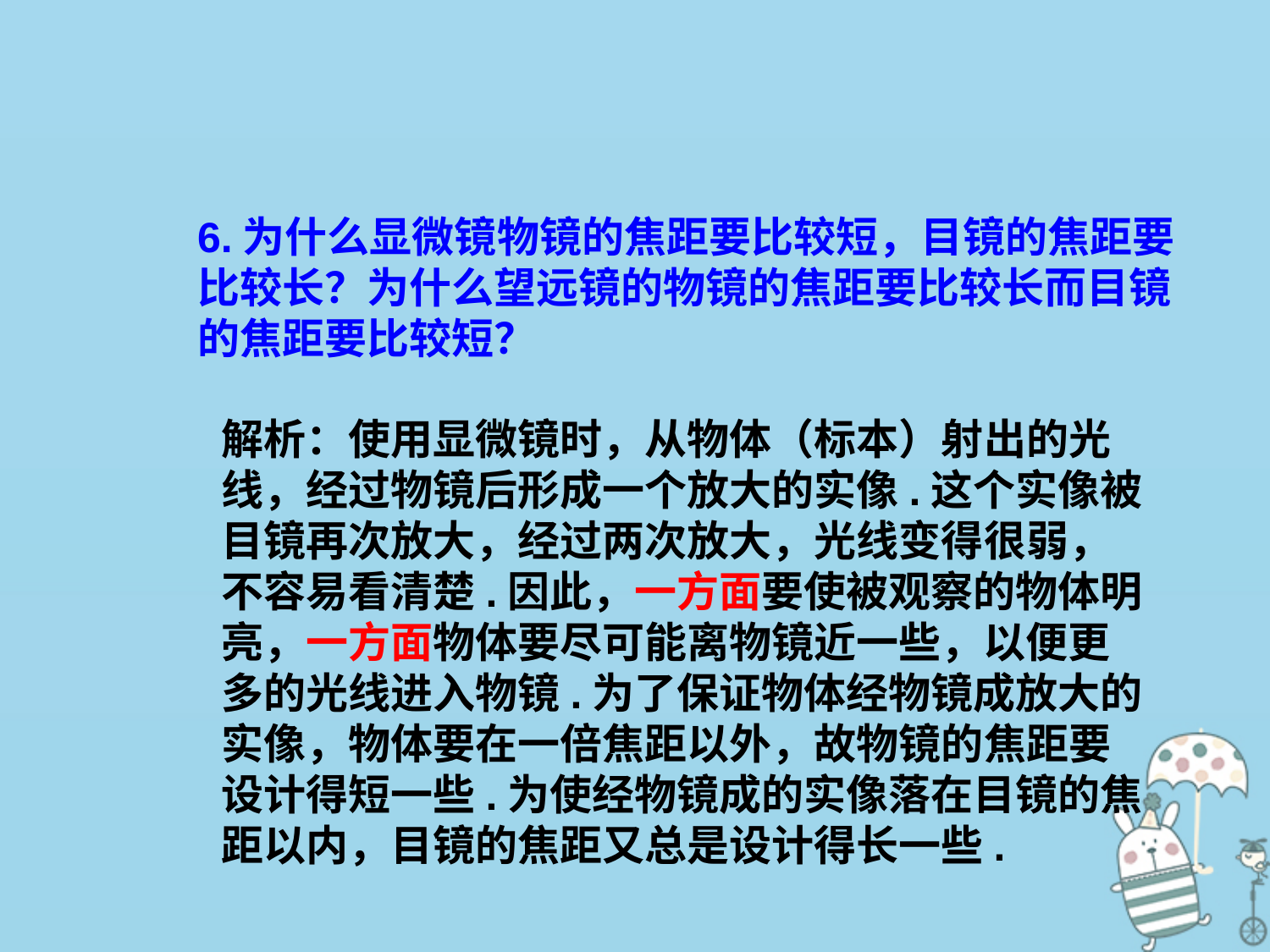

6.为什么显微镜物镜的焦距要比较短，目镜的焦距要比较长？为什么望远镜的物镜的焦距要比较长而目镜的焦距要比较短？
解析：使用显微镜时，从物体（标本）射出的光线，经过物镜后形成一个放大的实像.这个实像被目镜再次放大，经过两次放大，光线变得很弱，不容易看清楚.因此，一方面要使被观察的物体明亮，一方面物体要尽可能离物镜近一些，以便更多的光线进入物镜.为了保证物体经物镜成放大的实像，物体要在一倍焦距以外，故物镜的焦距要设计得短一些.为使经物镜成的实像落在目镜的焦距以内，目镜的焦距又总是设计得长一些.